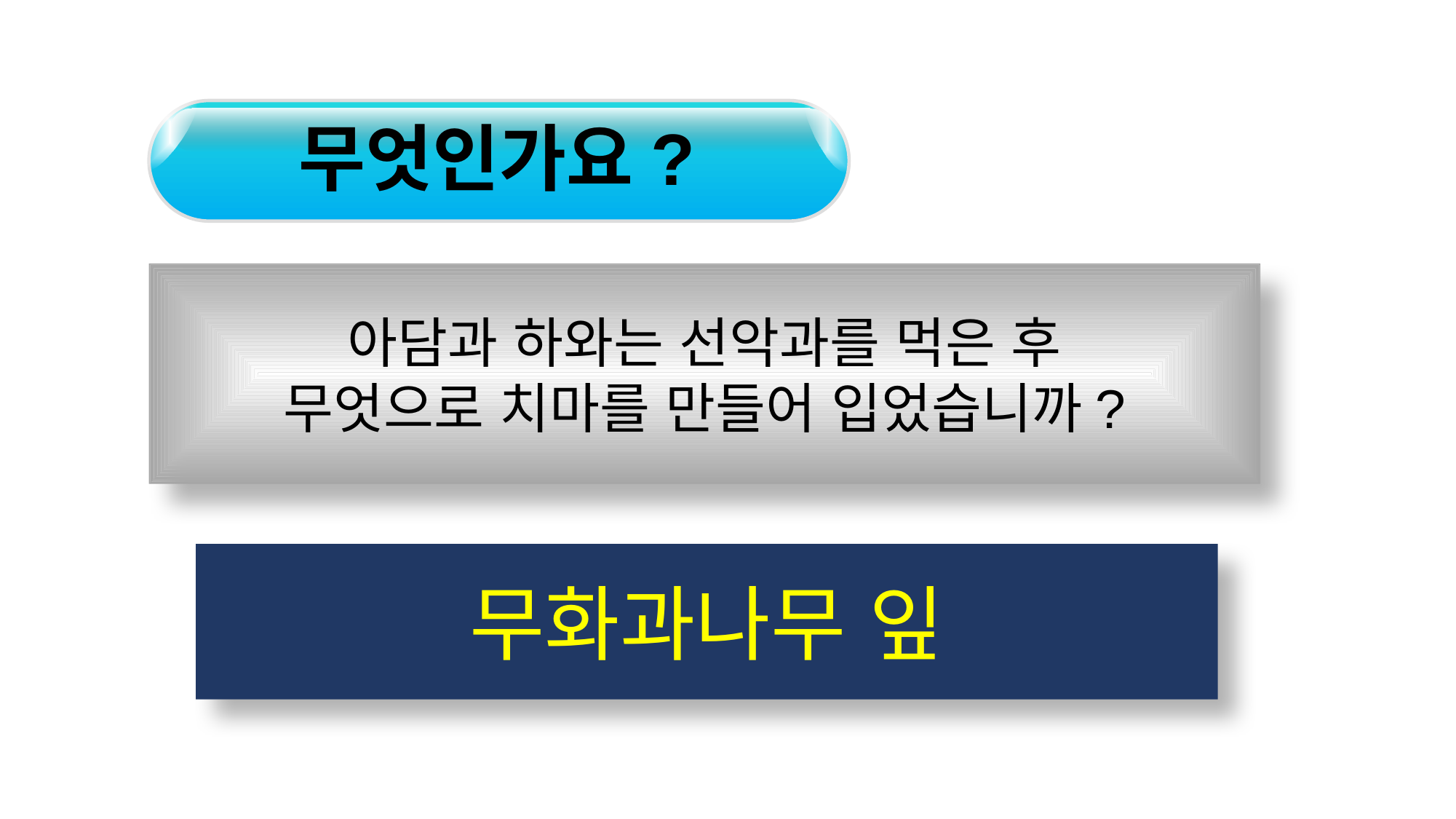

무엇인가요?
아담과 하와는 선악과를 먹은 후
무엇으로 치마를 만들어 입었습니까?
무화과나무 잎